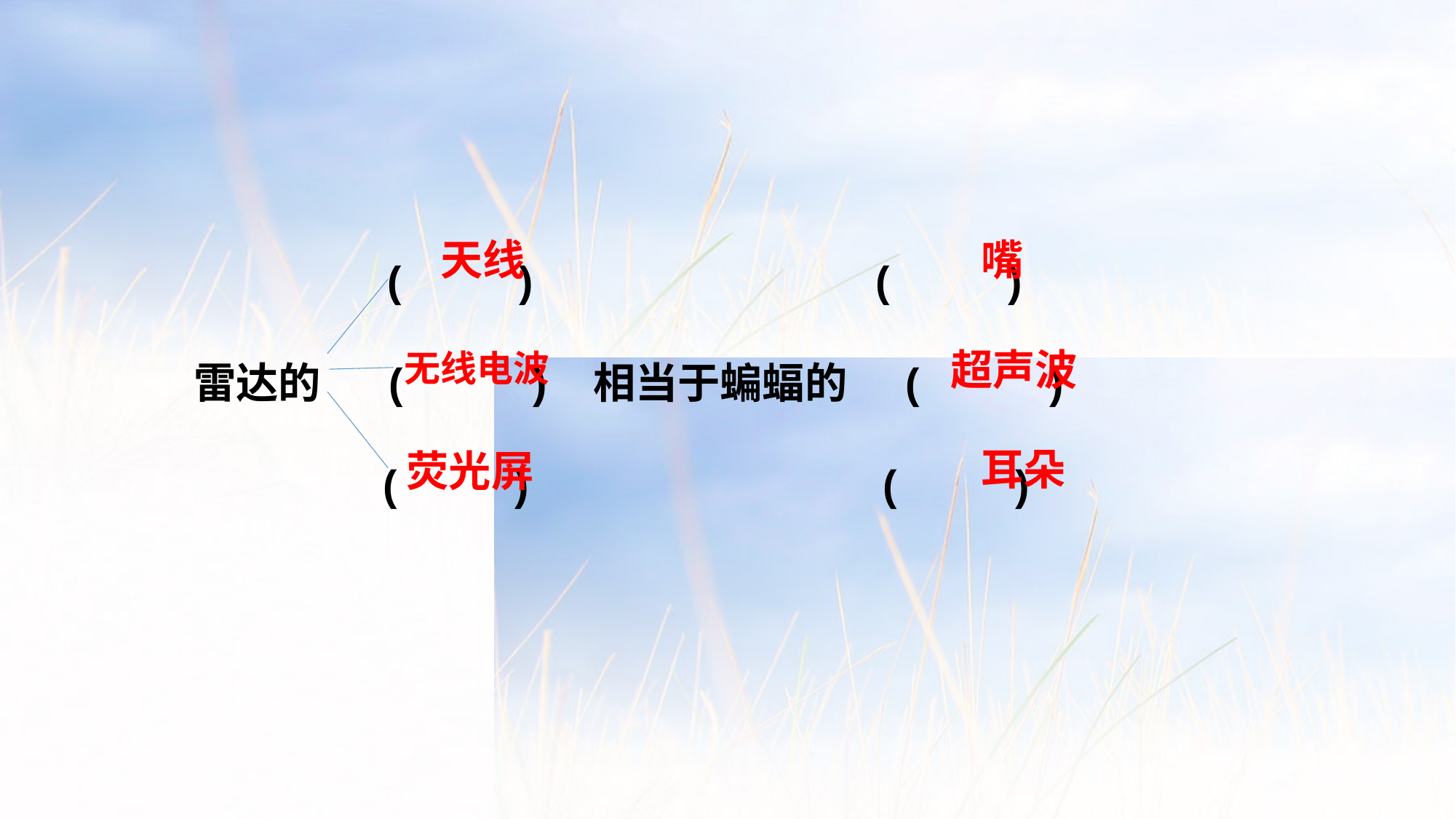

(          )                             (          )
雷达的      (           )   相当于蝙蝠的     (           )
                (          )                              (          )
天线
嘴
 超声波
无线电波
耳朵
荧光屏